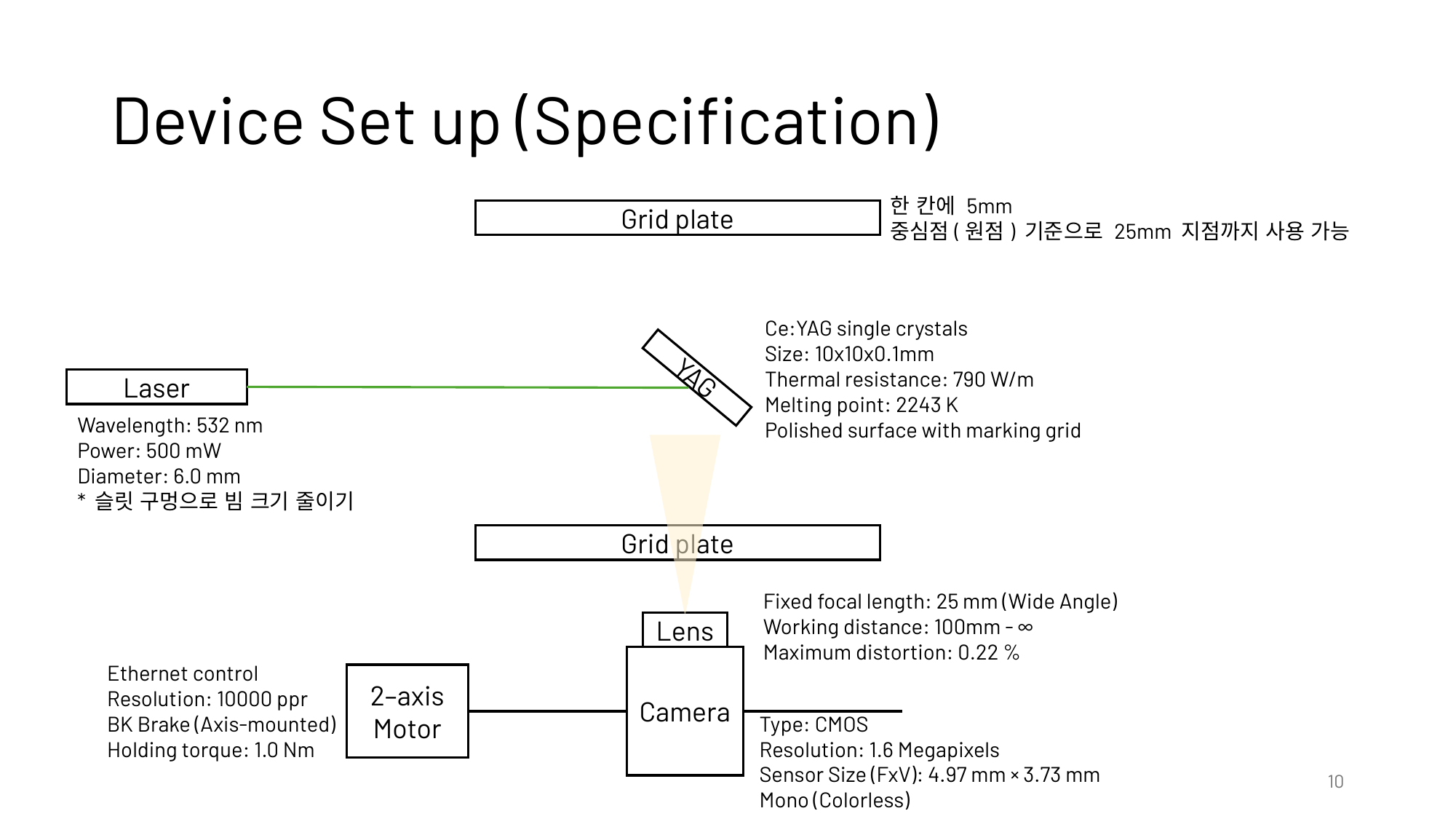

# Device Set up (Specification)
한 칸에 5mm
중심점(원점) 기준으로 25mm 지점까지 사용 가능
Grid plate
Ce:YAG single crystals
Size: 10x10x0.1mm
Thermal resistance: 790 W/m
Melting point: 2243 K
Polished surface with marking grid
YAG
Laser
Wavelength: 532 nm
Power: 500 mW
Diameter: 6.0 mm
* 슬릿 구멍으로 빔 크기 줄이기

Grid plate
Fixed focal length: 25 mm (Wide Angle)
Working distance: 100mm - ∞
Maximum distortion: 0.22 %
Lens
Camera
Ethernet control
Resolution: 10000 ppr
BK Brake (Axis-mounted)
Holding torque: 1.0 Nm
2–axis
Motor
Type: CMOS
Resolution: 1.6 Megapixels
Sensor Size (FxV): 4.97 mm × 3.73 mm
Mono (Colorless)
10